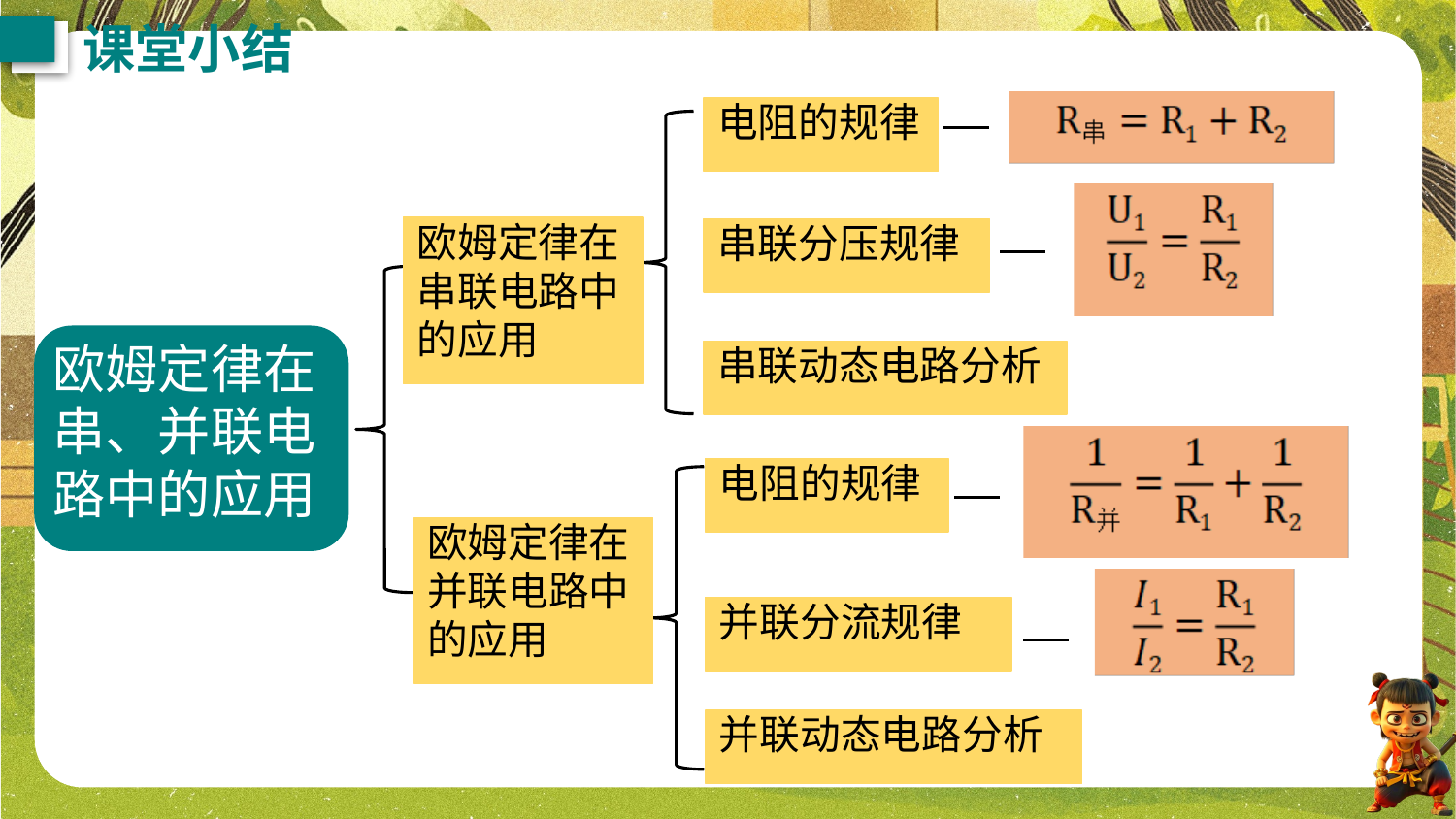

课堂小结

电阻的规律

欧姆定律在串联电路中的应用

串联分压规律

欧姆定律在串、并联电路中的应用
串联动态电路分析

电阻的规律

欧姆定律在并联电路中的应用

并联分流规律

并联动态电路分析